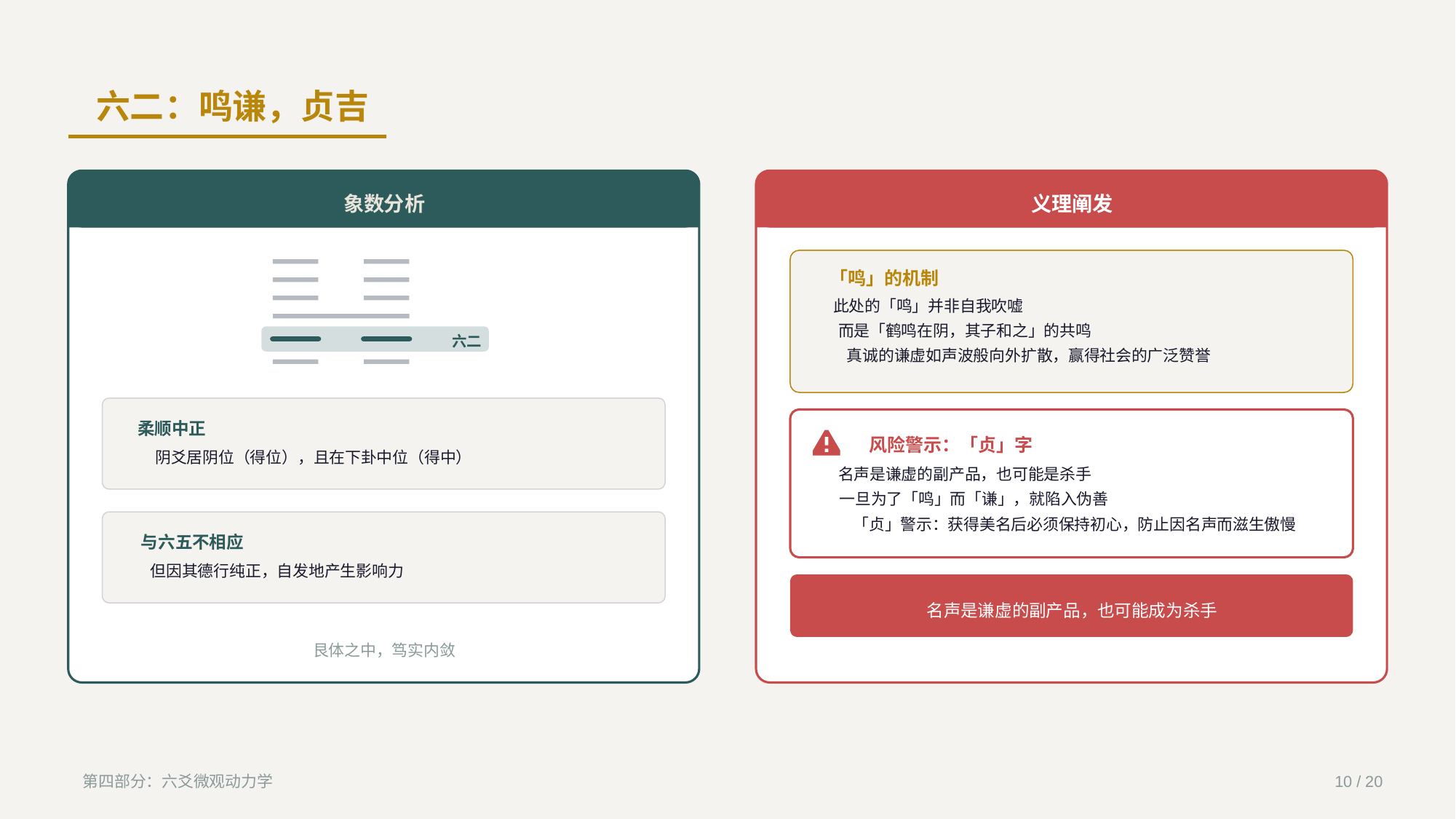

六二：鸣谦，贞吉

象数分析

六二

柔顺中正
阴爻居阴位（得位），且在下卦中位（得中）

与六五不相应
但因其德行纯正，自发地产生影响力
艮体之中，笃实内敛

义理阐发

「鸣」的机制
此处的「鸣」并非自我吹嘘
而是「鹤鸣在阴，其子和之」的共鸣
真诚的谦虚如声波般向外扩散，赢得社会的广泛赞誉

风险警示：「贞」字
名声是谦虚的副产品，也可能是杀手
一旦为了「鸣」而「谦」，就陷入伪善
「贞」警示：获得美名后必须保持初心，防止因名声而滋生傲慢

名声是谦虚的副产品，也可能成为杀手
第四部分：六爻微观动力学
10 / 20